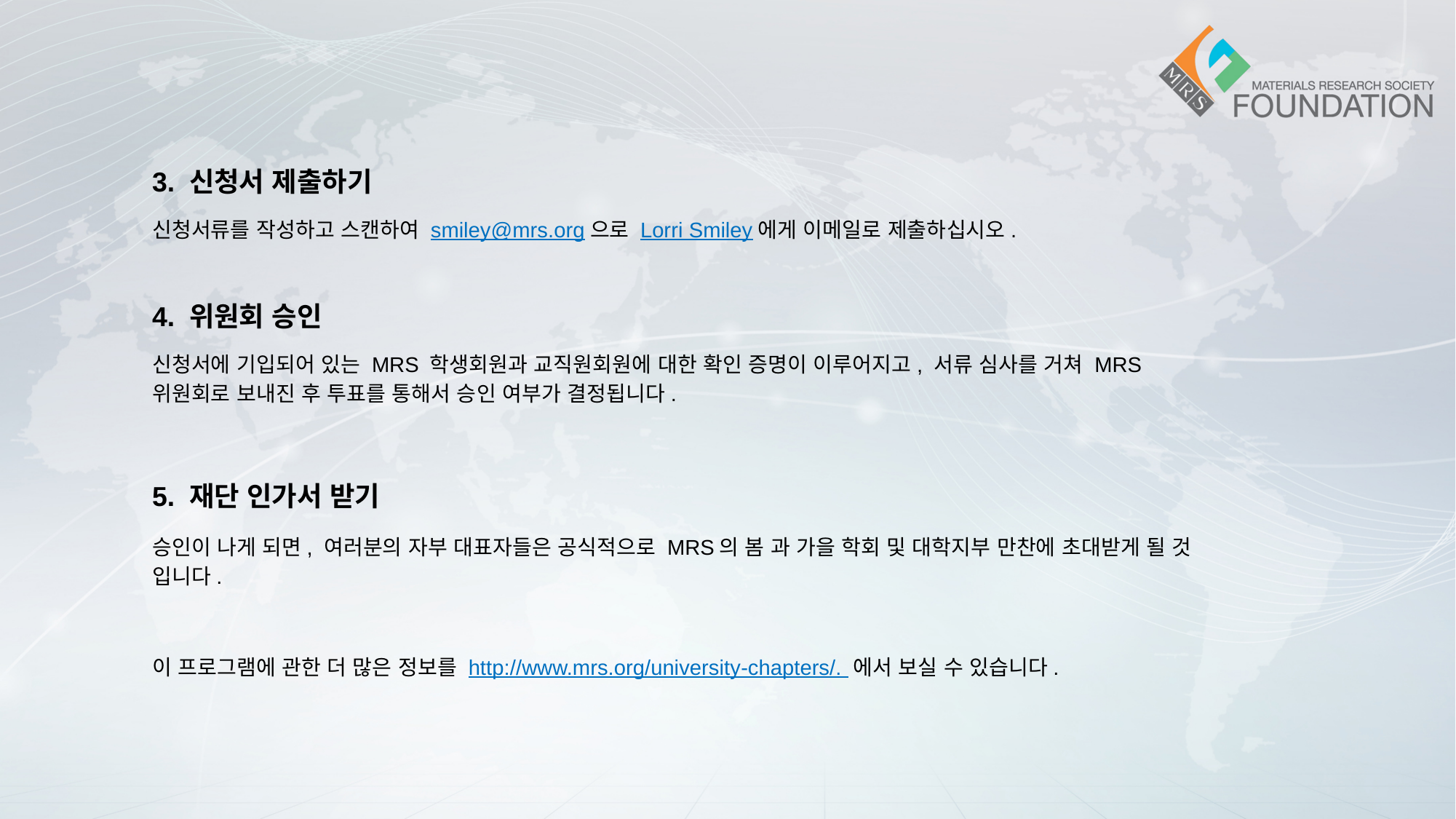

3. 신청서 제출하기
신청서류를 작성하고 스캔하여 smiley@mrs.org으로 Lorri Smiley에게 이메일로 제출하십시오.
4. 위원회 승인
신청서에 기입되어 있는 MRS 학생회원과 교직원회원에 대한 확인 증명이 이루어지고, 서류 심사를 거쳐 MRS 위원회로 보내진 후 투표를 통해서 승인 여부가 결정됩니다.

5. 재단 인가서 받기
승인이 나게 되면, 여러분의 자부 대표자들은 공식적으로 MRS의 봄 과 가을 학회 및 대학지부 만찬에 초대받게 될 것 입니다.

이 프로그램에 관한 더 많은 정보를 http://www.mrs.org/university-chapters/. 에서 보실 수 있습니다.